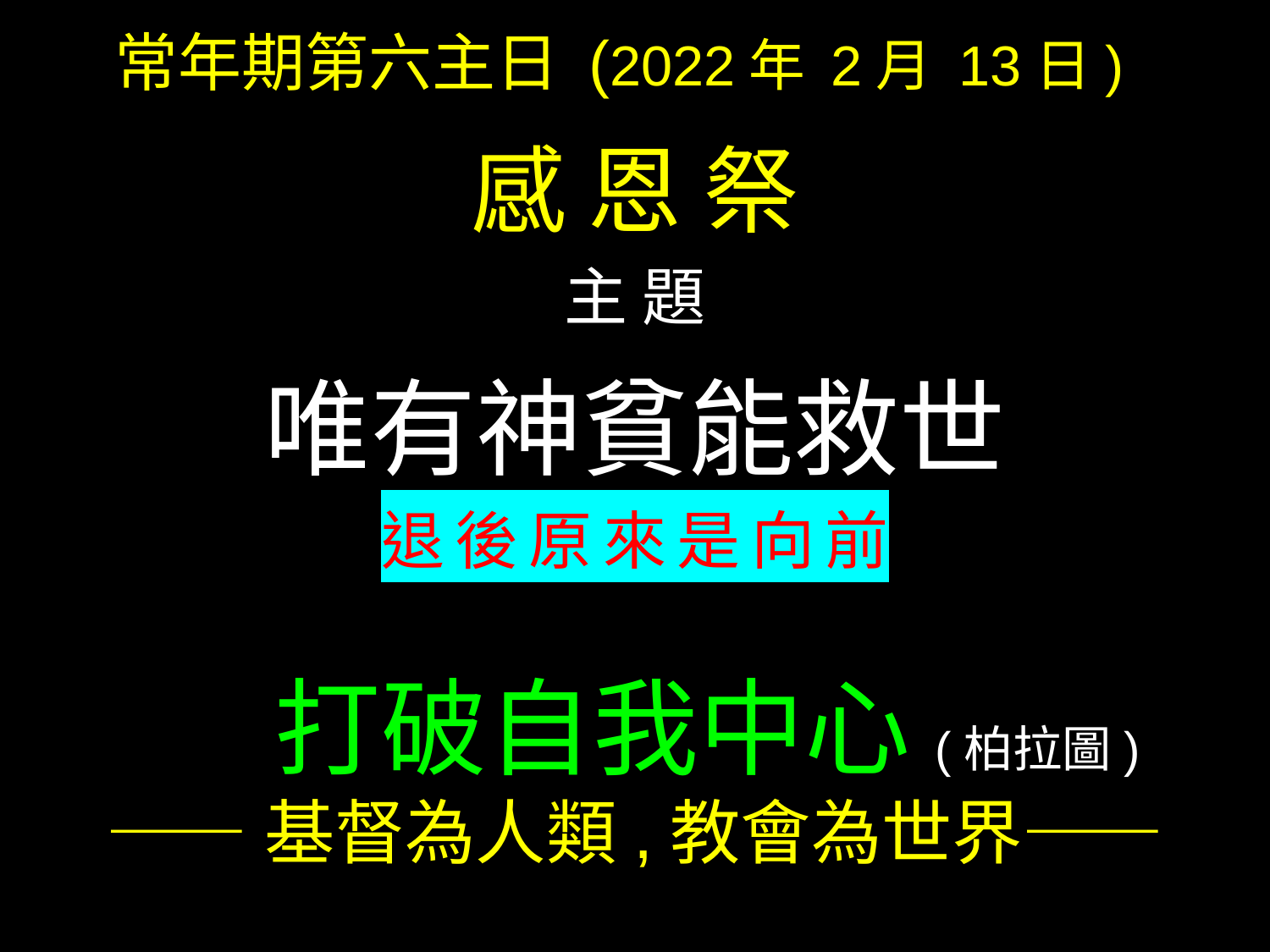

常年期第六主日 (2022年 2月 13日)
感 恩 祭

主 題
唯有神貧能救世
退後原來是向前
          打破自我中心(柏拉圖)
——基督為人類,教會為世界——